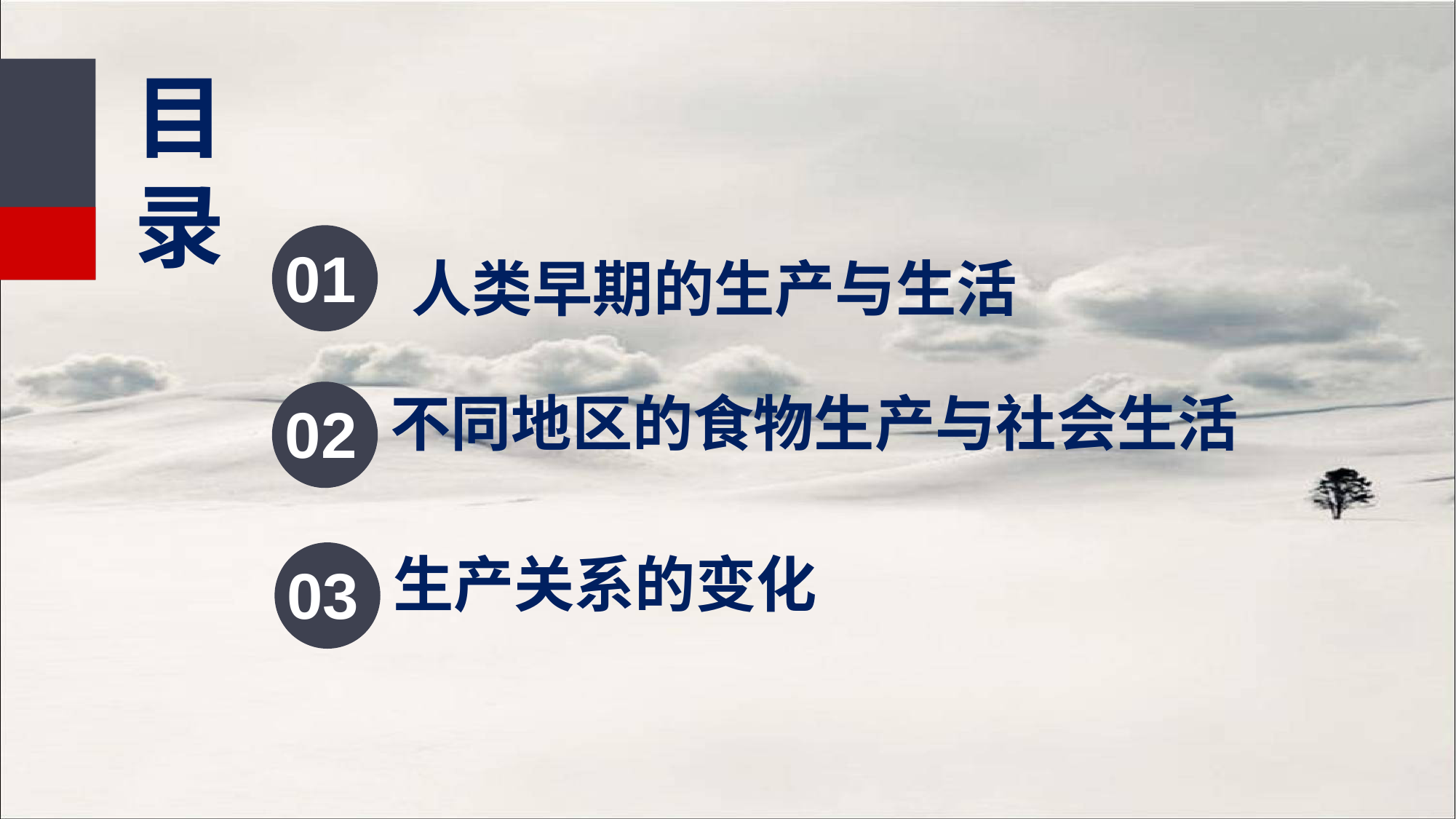

目录

01
人类早期的生产与生活
不同地区的食物生产与社会生活

02
生产关系的变化

03